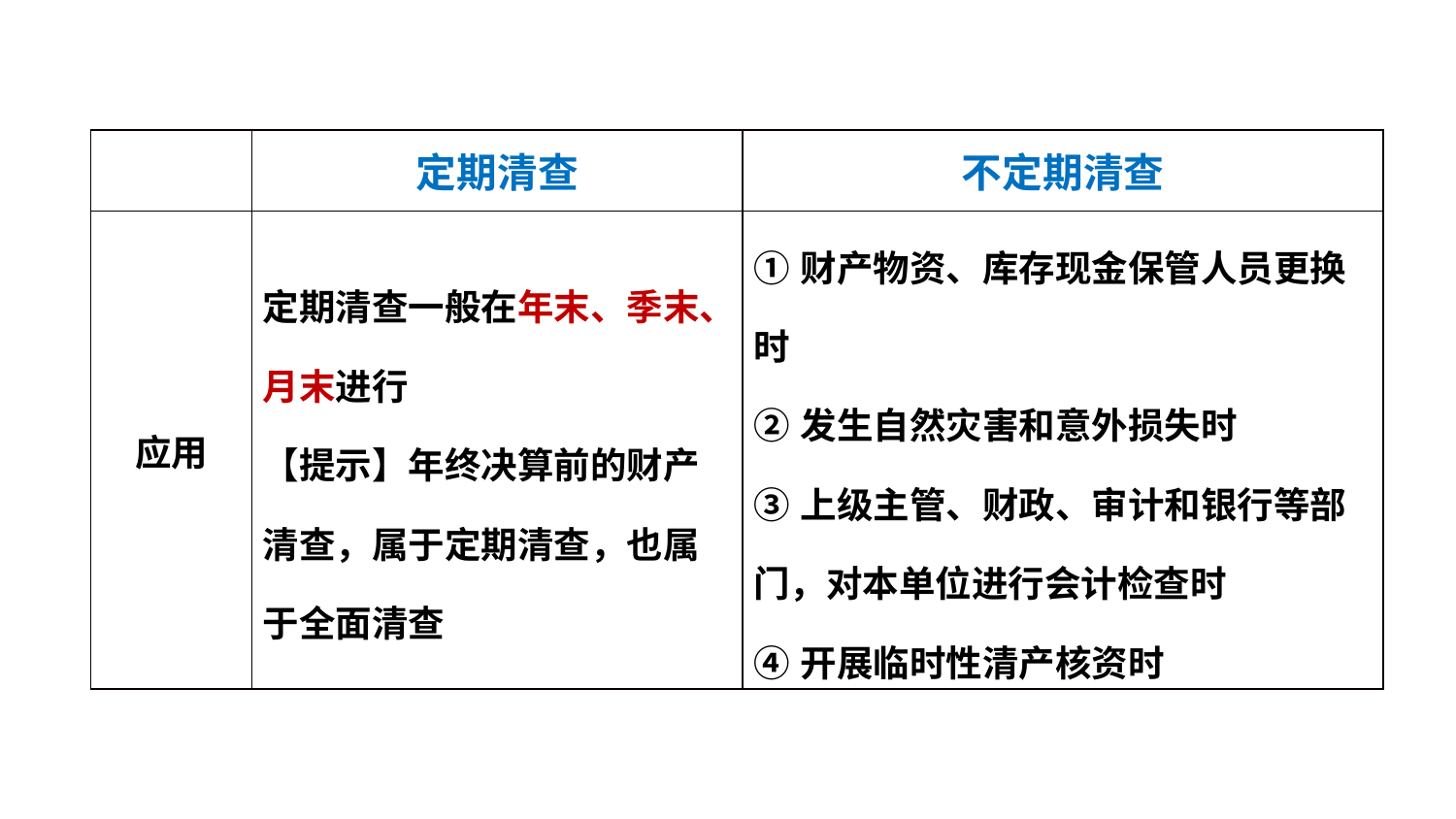

|  | 定期清查 | 不定期清查 |
| --- | --- | --- |
| 应用 | 定期清查一般在年末、季末、月末进行 【提示】年终决算前的财产清查，属于定期清查，也属于全面清查 | ①财产物资、库存现金保管人员更换时 ②发生自然灾害和意外损失时 ③上级主管、财政、审计和银行等部门，对本单位进行会计检查时 ④开展临时性清产核资时 |